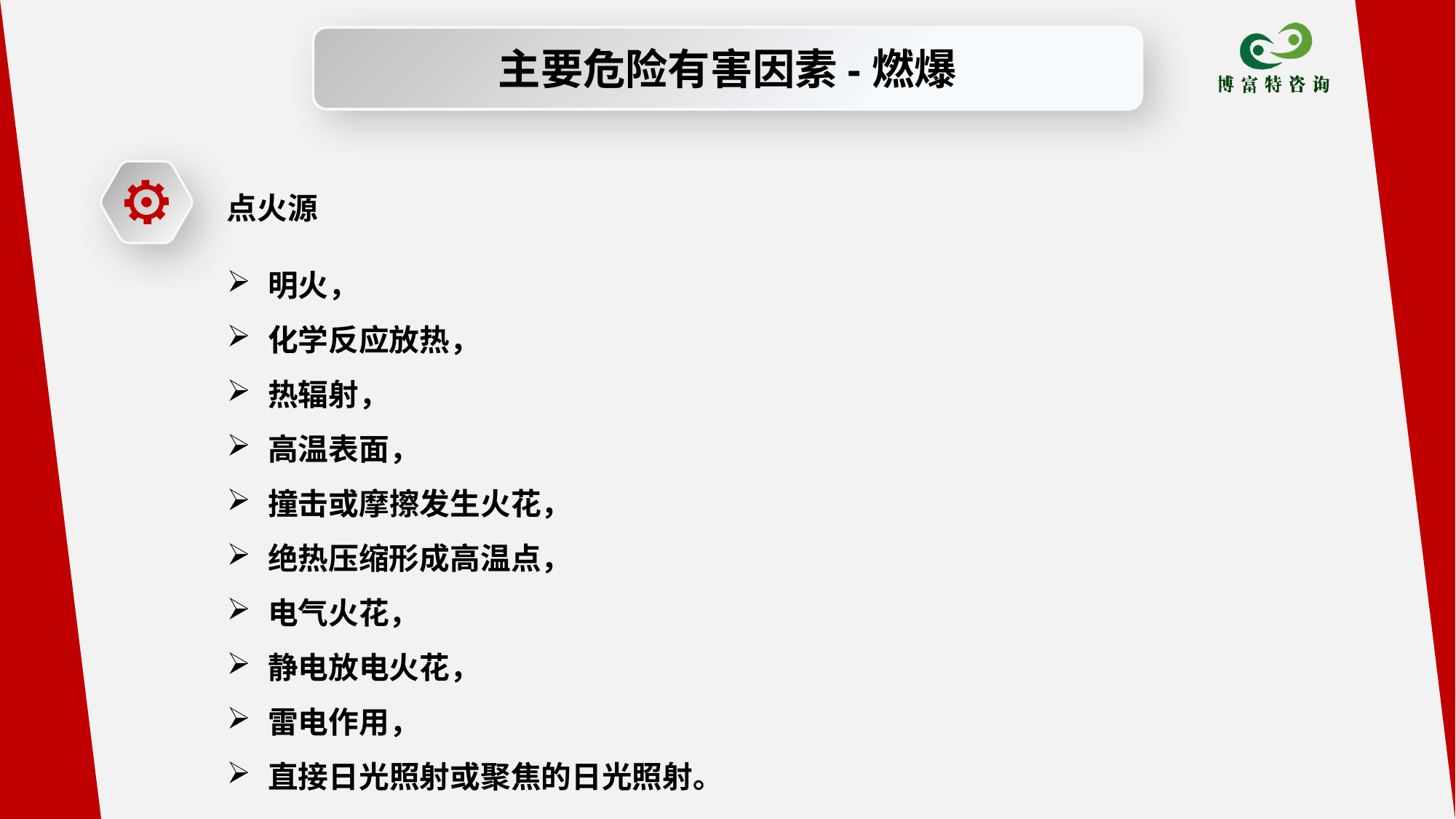

主要危险有害因素-燃爆

点火源
明火，
化学反应放热，
热辐射，
高温表面，
撞击或摩擦发生火花，
绝热压缩形成高温点，
电气火花，
静电放电火花，
雷电作用，
直接日光照射或聚焦的日光照射。